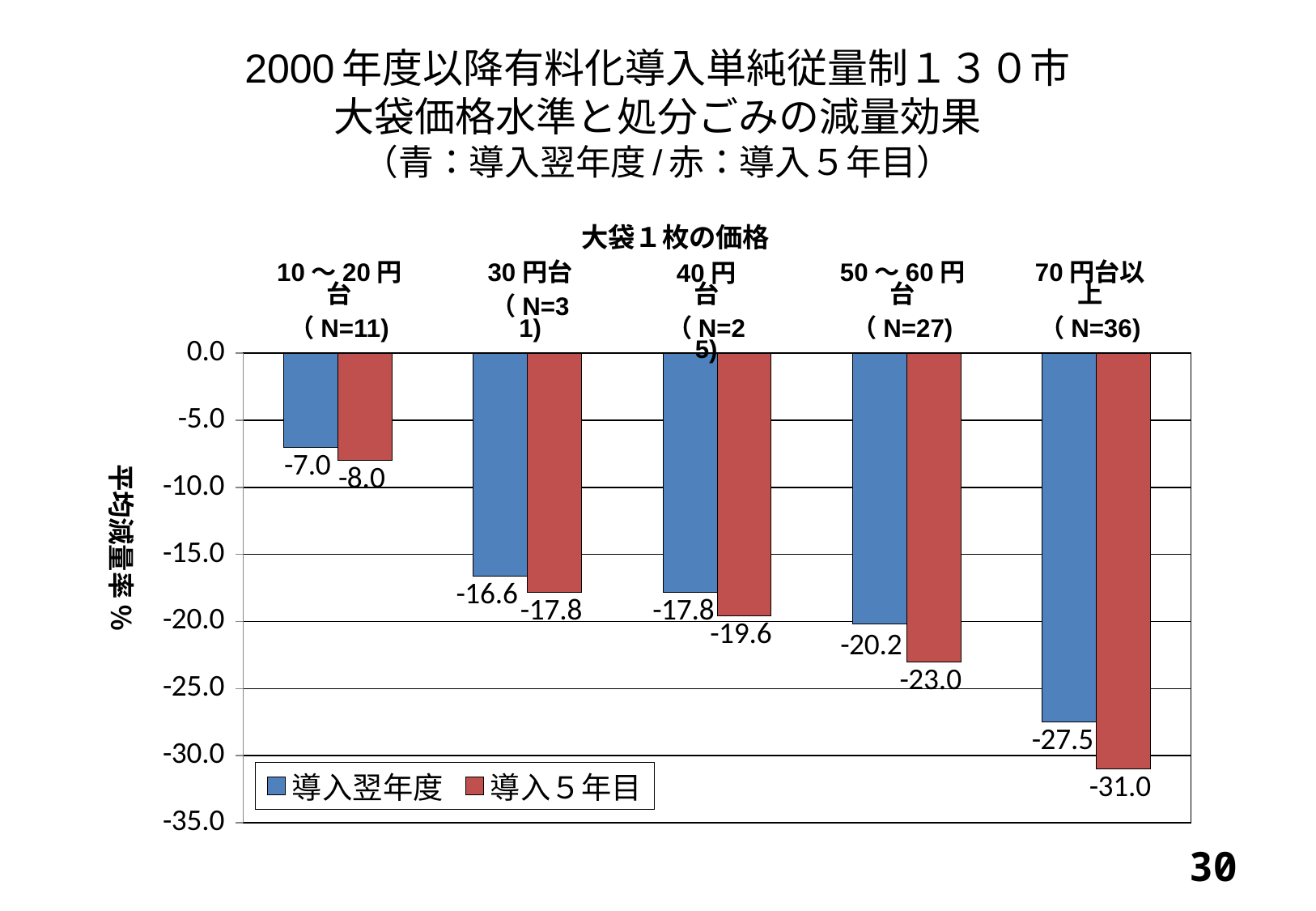

# 2000年度以降有料化導入単純従量制１３０市 大袋価格水準と処分ごみの減量効果 （青：導入翌年度/赤：導入５年目）
大袋１枚の価格

### Chart

| Category | 導入翌年度 | 導入５年目 |
|---|---|---|
| 1～20円台 | -7.0 | -8.0 |
| 30円台 | -16.6 | -17.8 |
| 40円台 | -17.8 | -19.6 |
| 50～60円台 | -20.2 | -23.0 |
| 70円台以上 | -27.5 | -31.0 |
10～20円台
（N=11)
30円台
（N=31)
40円台
（N=25)
50～60円台
（N=27)
70円台以上
（N=36)
平均減量率 ％
30